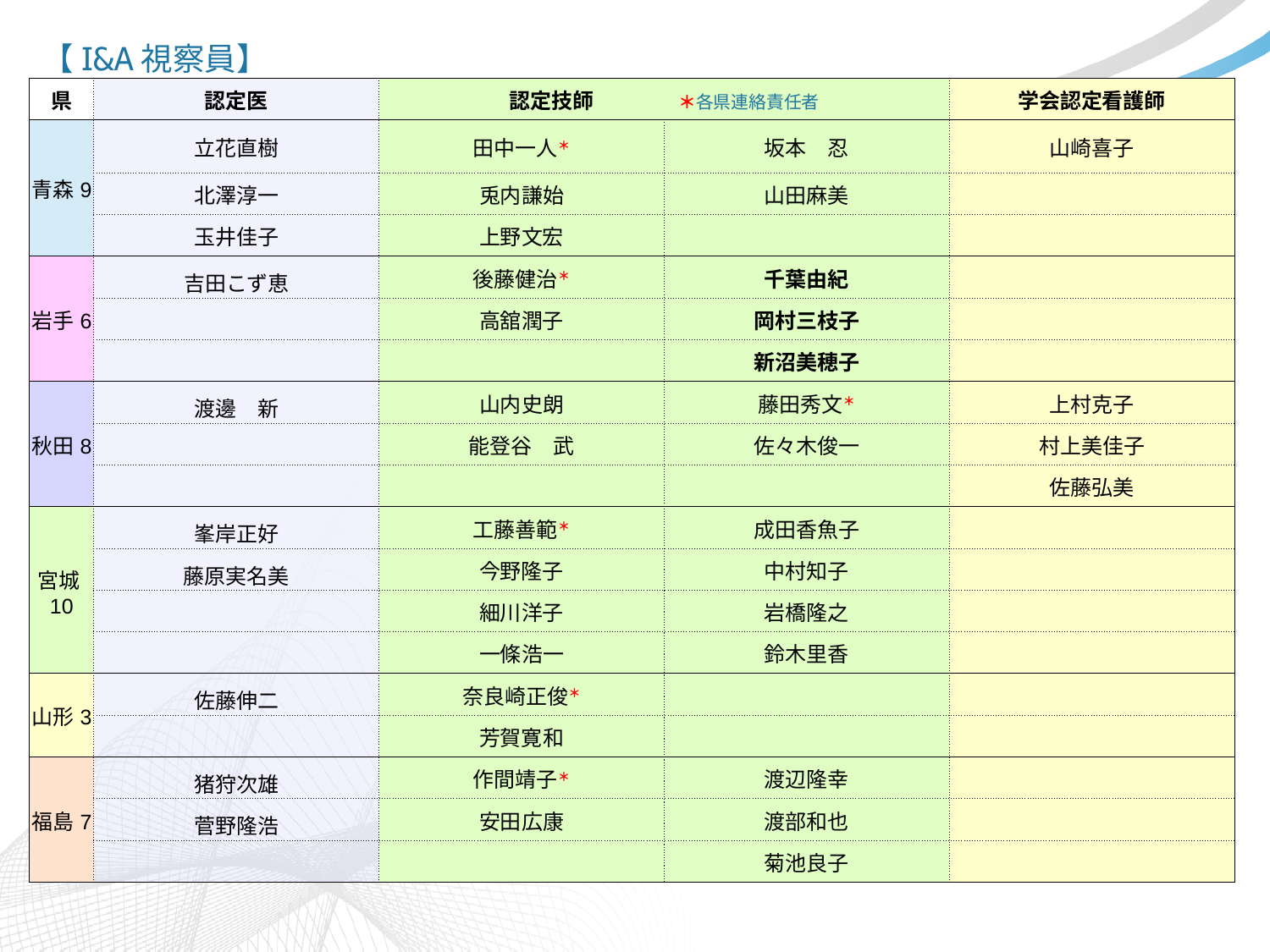

【I&A視察員】
| 県 | 認定医 | 認定技師　　　　＊各県連絡責任者 |  | 学会認定看護師 |
| --- | --- | --- | --- | --- |
| 青森9 | 立花直樹 | 田中一人＊ | 坂本　忍 | 山崎喜子 |
|  | 北澤淳一 | 兎内謙始 | 山田麻美 |  |
|  | 玉井佳子 | 上野文宏 |  |  |
| 岩手6 | 吉田こず恵 | 後藤健治＊ | 千葉由紀 |  |
|  |  | 高舘潤子 | 岡村三枝子 |  |
|  |  |  | 新沼美穂子 |  |
| 秋田8 | 渡邊　新 | 山内史朗 | 藤田秀文＊ | 上村克子 |
|  |  | 能登谷　武 | 佐々木俊一 | 村上美佳子 |
|  |  |  |  | 佐藤弘美 |
| 宮城10 | 峯岸正好 | 工藤善範＊ | 成田香魚子 |  |
|  | 藤原実名美 | 今野隆子 | 中村知子 |  |
|  |  | 細川洋子 | 岩橋隆之 |  |
|  |  | 一條浩一 | 鈴木里香 |  |
| 山形3 | 佐藤伸二 | 奈良崎正俊＊ |  |  |
|  |  | 芳賀寛和 |  |  |
| 福島7 | 猪狩次雄 | 作間靖子＊ | 渡辺隆幸 |  |
|  | 菅野隆浩 | 安田広康 | 渡部和也 |  |
|  |  |  | 菊池良子 |  |